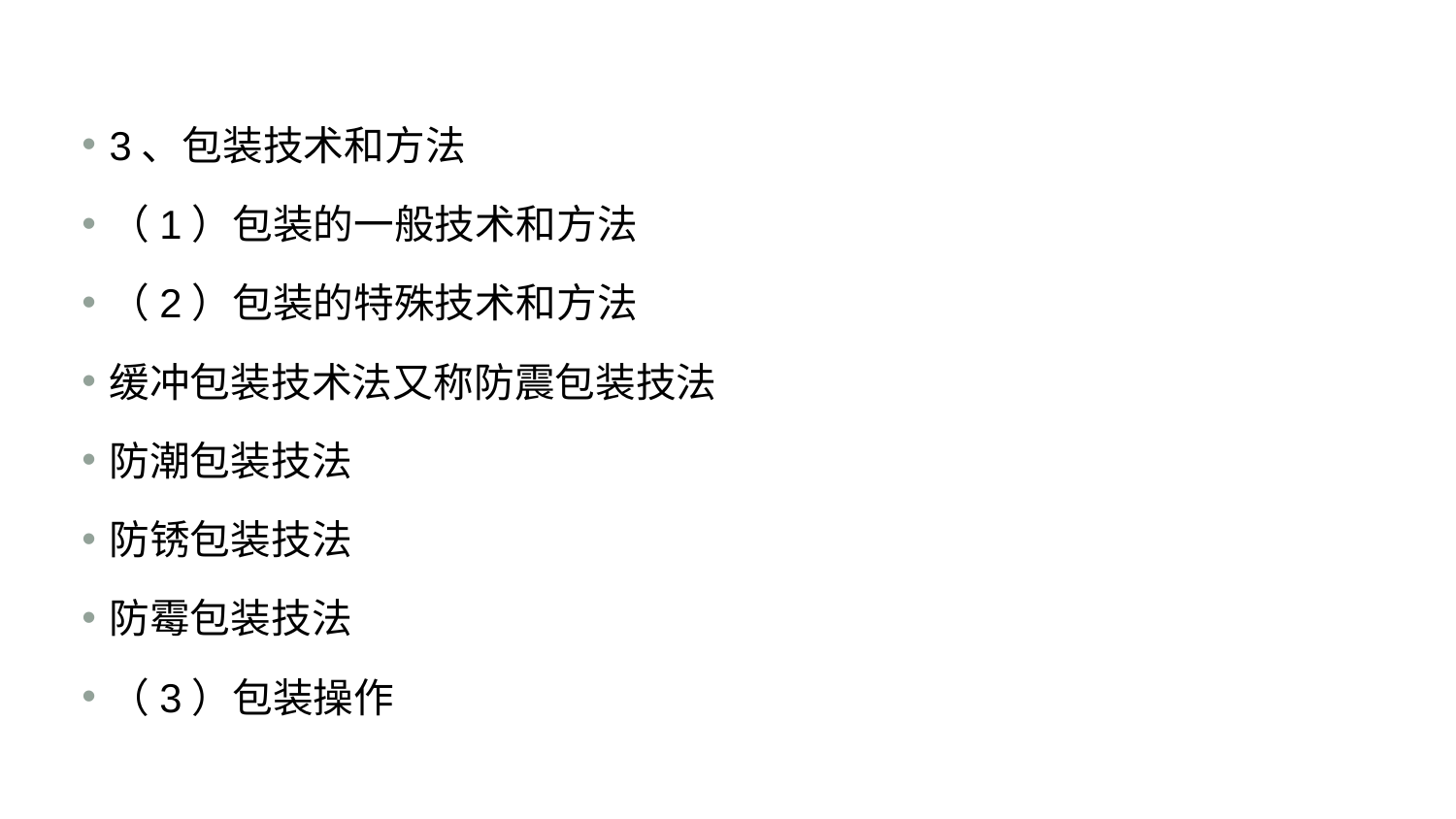

#
3、包装技术和方法
（1）包装的一般技术和方法
（2）包装的特殊技术和方法
缓冲包装技术法又称防震包装技法
防潮包装技法
防锈包装技法
防霉包装技法
（3）包装操作